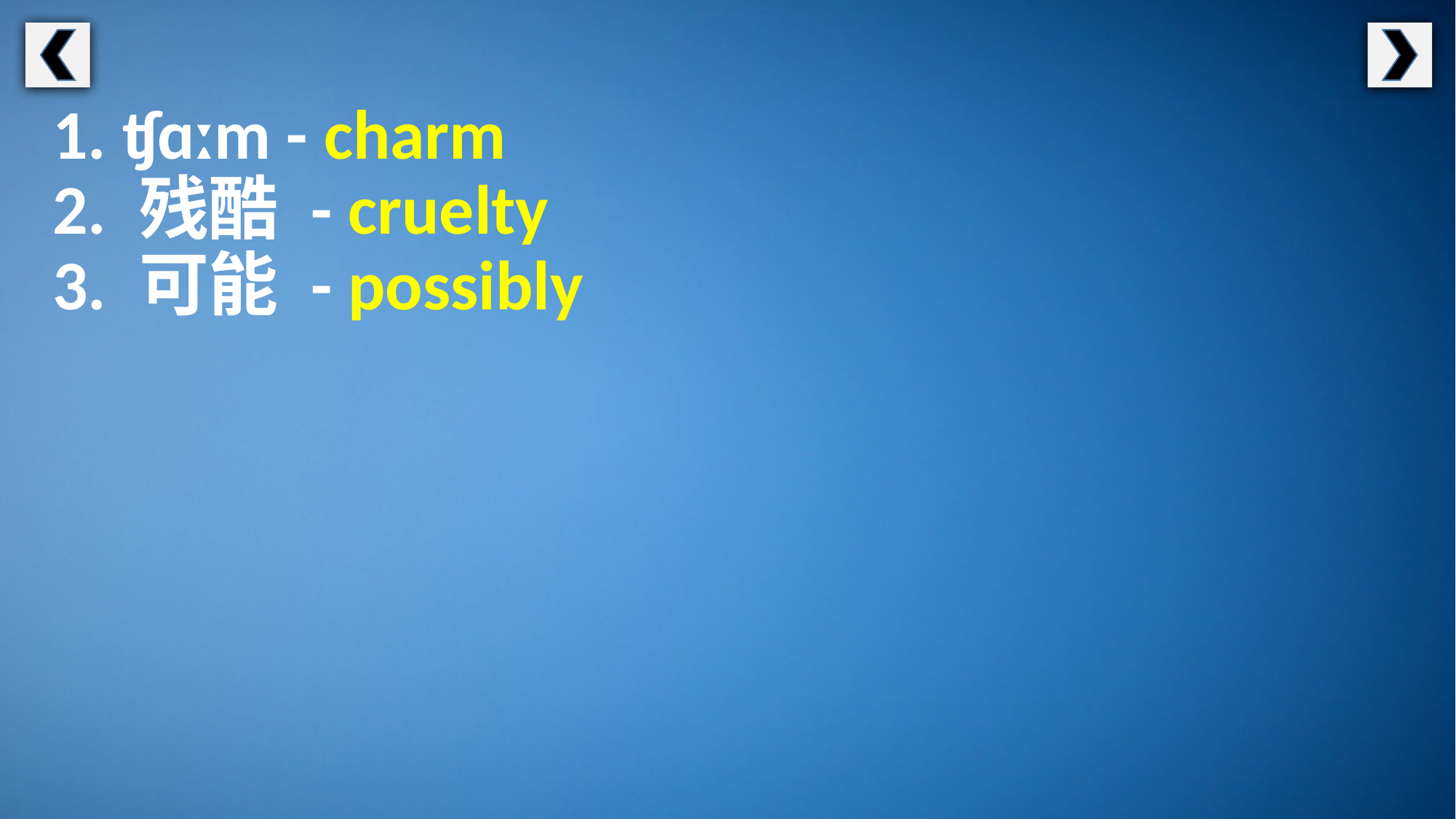

1. ʧɑːm - charm
2. 残酷 - cruelty
3. 可能 - possibly